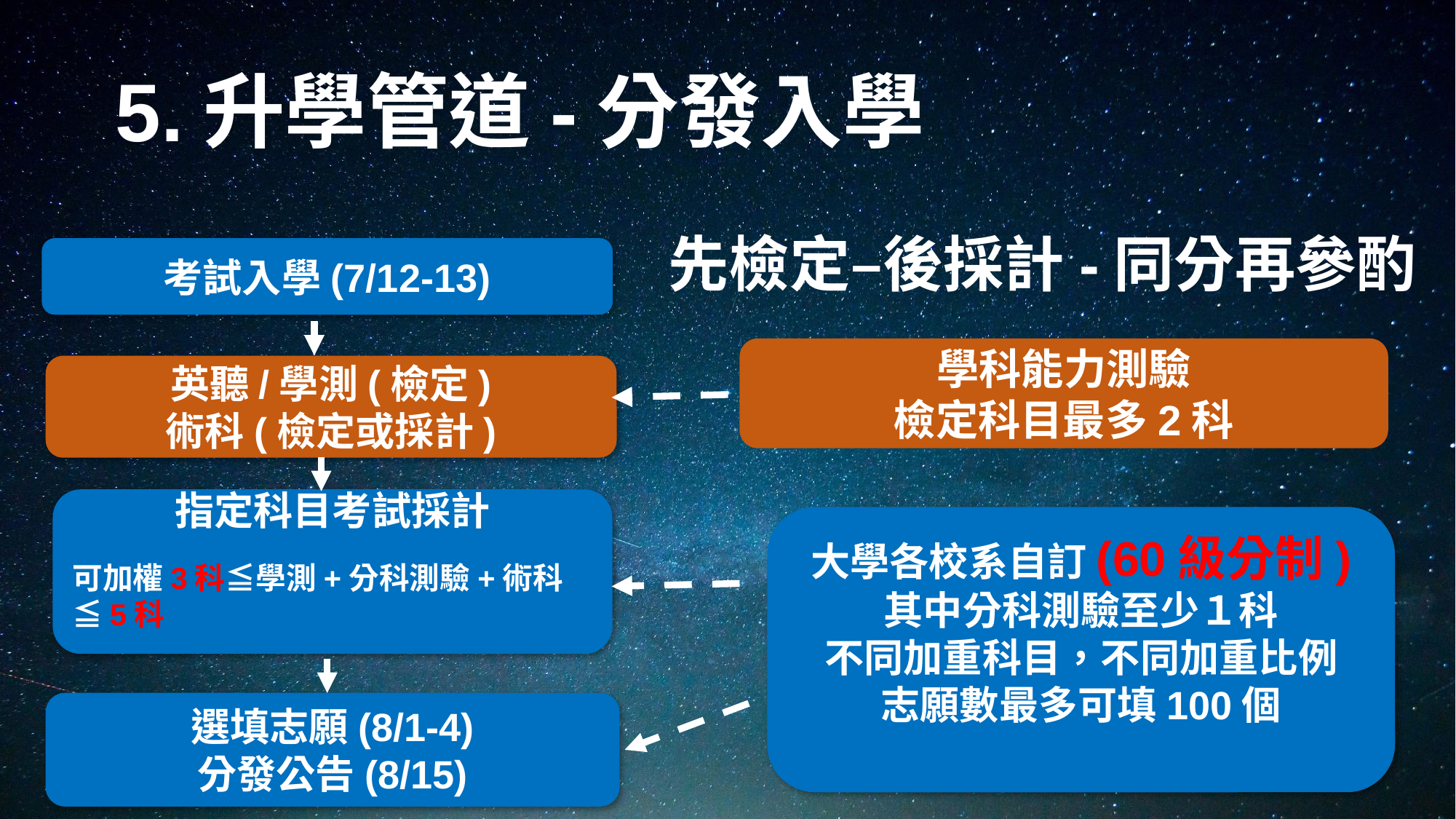

# 5.升學管道-分發入學
先檢定–後採計-同分再參酌
考試入學(7/12-13)
學科能力測驗
檢定科目最多2科
英聽/學測(檢定)
術科(檢定或採計)
指定科目考試採計

可加權3科≦學測+分科測驗+術科≦5科

大學各校系自訂(60級分制)
其中分科測驗至少１科
不同加重科目，不同加重比例
志願數最多可填100個

選填志願(8/1-4)
分發公告(8/15)